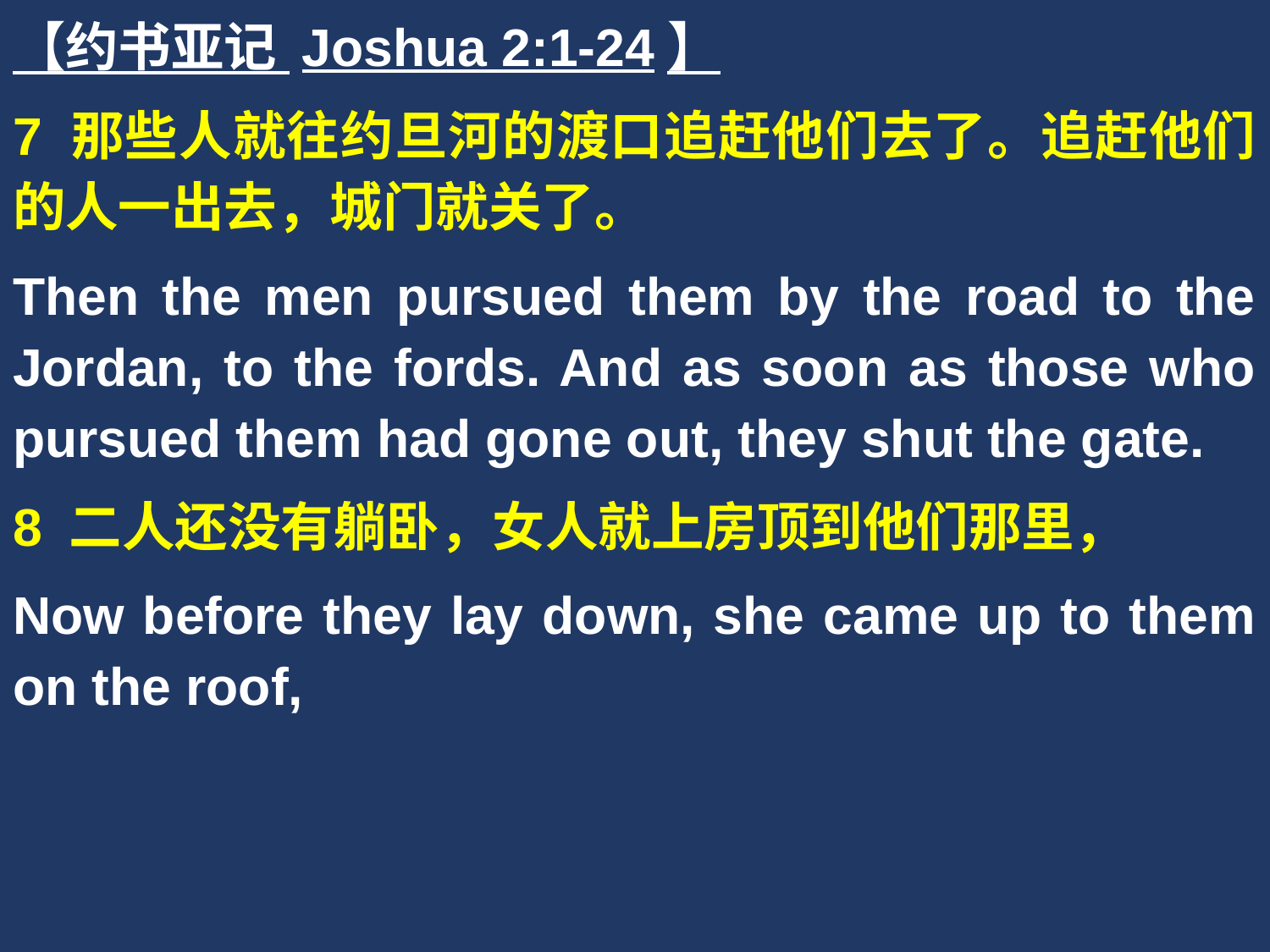

【约书亚记 Joshua 2:1-24】
7 那些人就往约旦河的渡口追赶他们去了。追赶他们的人一出去，城门就关了。
Then the men pursued them by the road to the Jordan, to the fords. And as soon as those who pursued them had gone out, they shut the gate.
8 二人还没有躺卧，女人就上房顶到他们那里，
Now before they lay down, she came up to them on the roof,